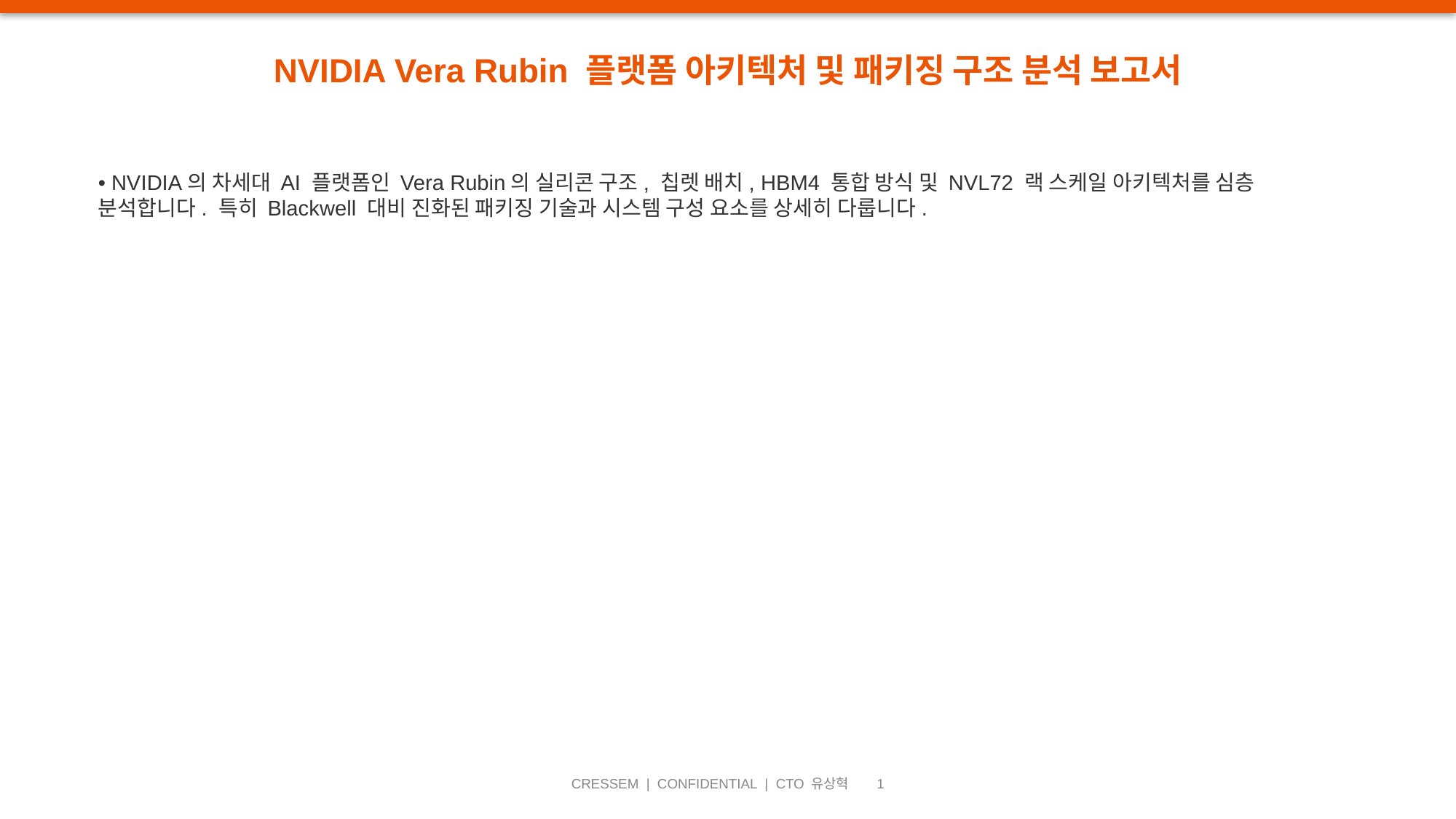

NVIDIA Vera Rubin 플랫폼 아키텍처 및 패키징 구조 분석 보고서
• NVIDIA의 차세대 AI 플랫폼인 Vera Rubin의 실리콘 구조, 칩렛 배치, HBM4 통합 방식 및 NVL72 랙 스케일 아키텍처를 심층 분석합니다. 특히 Blackwell 대비 진화된 패키징 기술과 시스템 구성 요소를 상세히 다룹니다.
CRESSEM  |  CONFIDENTIAL  |  CTO 유상혁        1